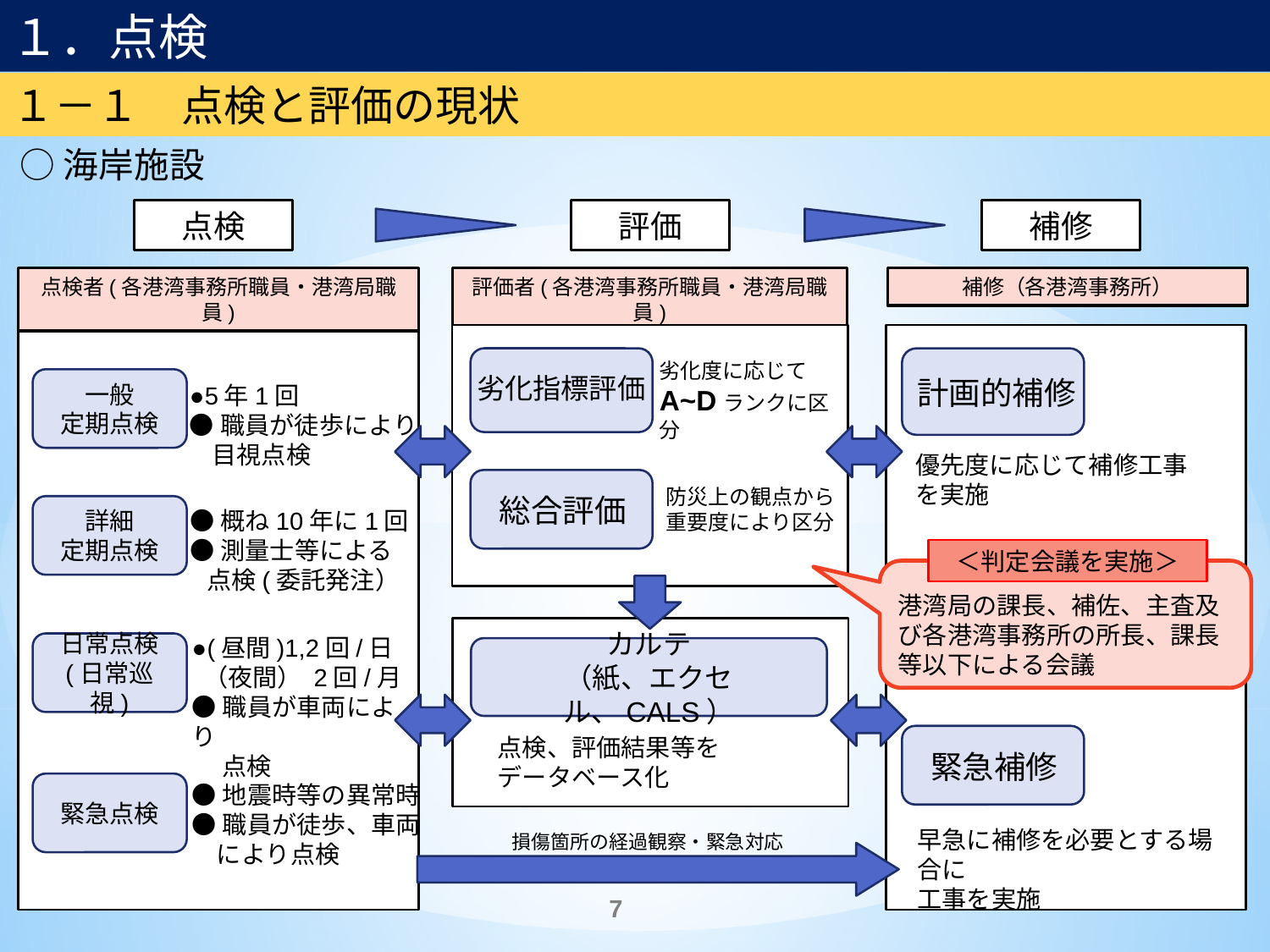

１．点検
１－１　点検と評価の現状
○海岸施設

点検
評価
補修
点検者(各港湾事務所職員・港湾局職員)
評価者(各港湾事務所職員・港湾局職員)
補修（各港湾事務所）

劣化度に応じて
A~Dランクに区分
劣化指標評価
計画的補修
一般
定期点検
●5年1回
●職員が徒歩により
   目視点検

優先度に応じて補修工事
を実施

防災上の観点から
重要度により区分
総合評価
詳細
定期点検
●概ね10年に1回
●測量士等による
  点検(委託発注）
＜判定会議を実施＞

港湾局の課長、補佐、主査及び各港湾事務所の所長、課長等以下による会議

●(昼間)1,2回/日
 （夜間） 2回/月
●職員が車両により
　 点検
日常点検
(日常巡視)
カルテ
（紙、エクセル、CALS）

点検、評価結果等を
データベース化

緊急補修
緊急点検
●地震時等の異常時
●職員が徒歩、車両
　により点検
早急に補修を必要とする場合に
工事を実施
損傷箇所の経過観察・緊急対応

7